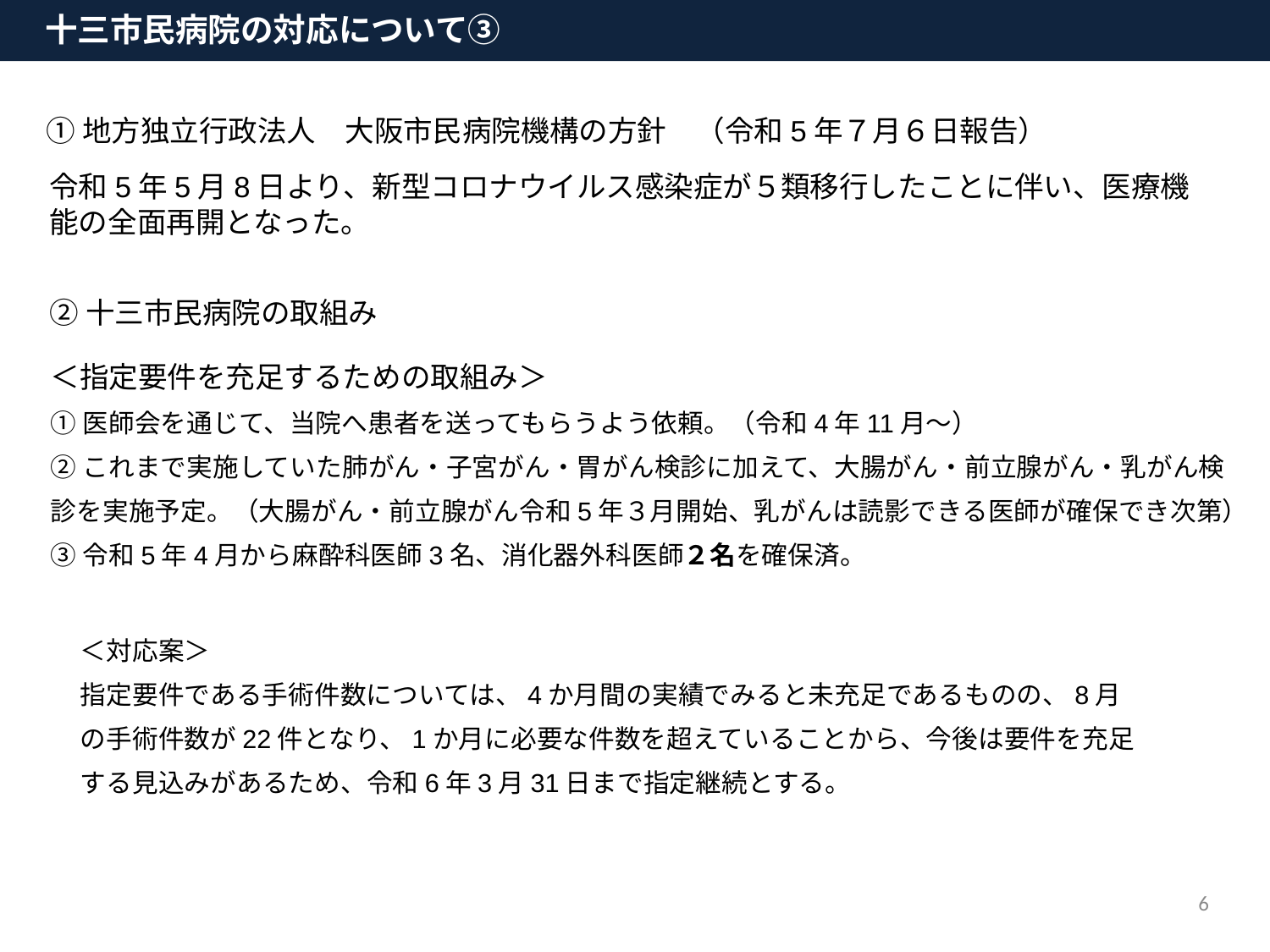

十三市民病院の対応について③
①地方独立行政法人　大阪市民病院機構の方針　（令和5年７月６日報告）
令和5年5月8日より、新型コロナウイルス感染症が５類移行したことに伴い、医療機能の全面再開となった。
②十三市民病院の取組み
＜指定要件を充足するための取組み＞
①医師会を通じて、当院へ患者を送ってもらうよう依頼。（令和4年11月～）
②これまで実施していた肺がん・子宮がん・胃がん検診に加えて、大腸がん・前立腺がん・乳がん検診を実施予定。（大腸がん・前立腺がん令和5年３月開始、乳がんは読影できる医師が確保でき次第）
③令和5年4月から麻酔科医師3名、消化器外科医師２名を確保済。

＜対応案＞
指定要件である手術件数については、4か月間の実績でみると未充足であるものの、8月の手術件数が22件となり、1か月に必要な件数を超えていることから、今後は要件を充足する見込みがあるため、令和6年3月31日まで指定継続とする。

6